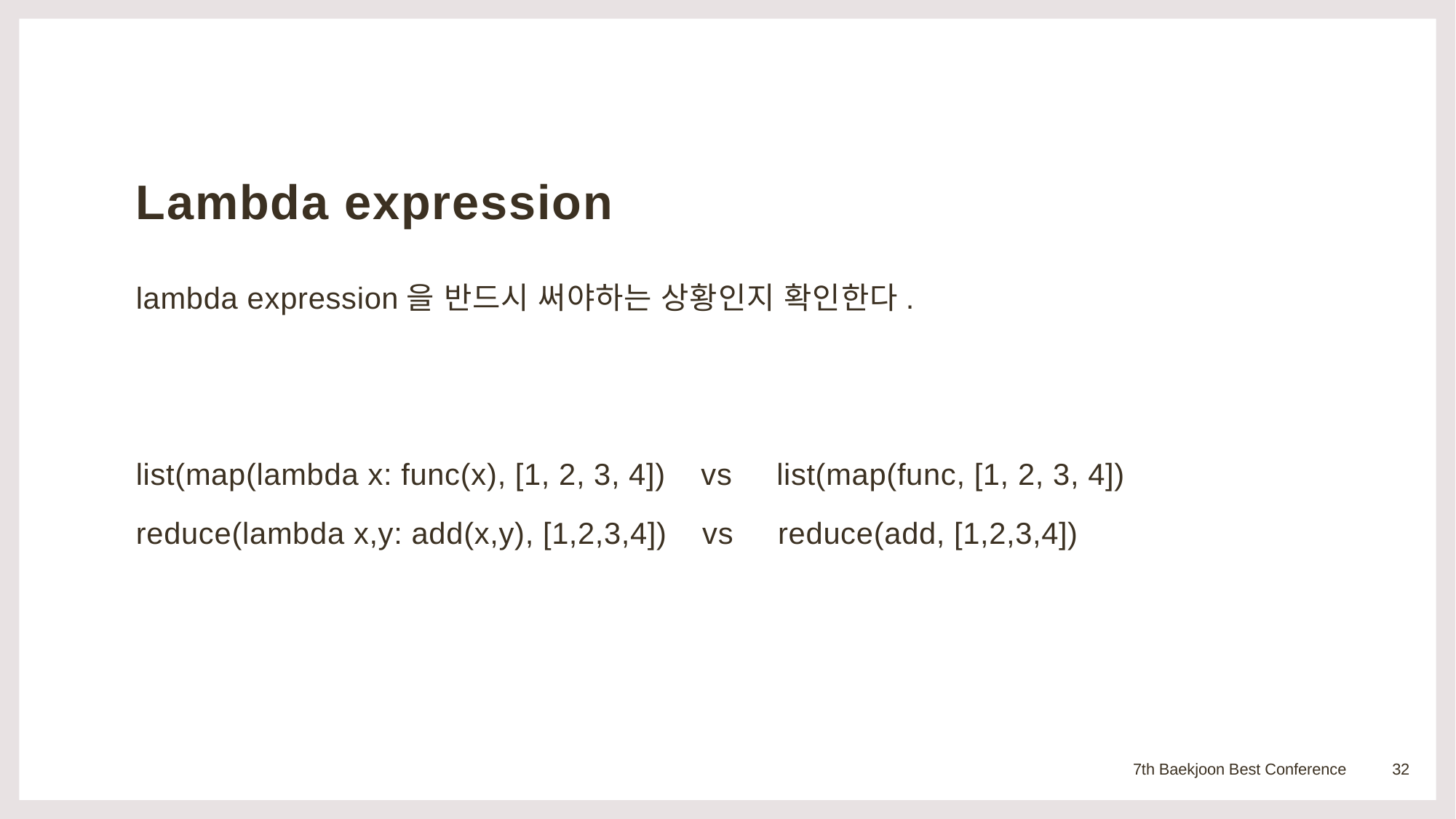

# Lambda expression
lambda expression을 반드시 써야하는 상황인지 확인한다.

list(map(lambda x: func(x), [1, 2, 3, 4])    vs     list(map(func, [1, 2, 3, 4])
reduce(lambda x,y: add(x,y), [1,2,3,4])    vs     reduce(add, [1,2,3,4])

32
7th Baekjoon Best Conference